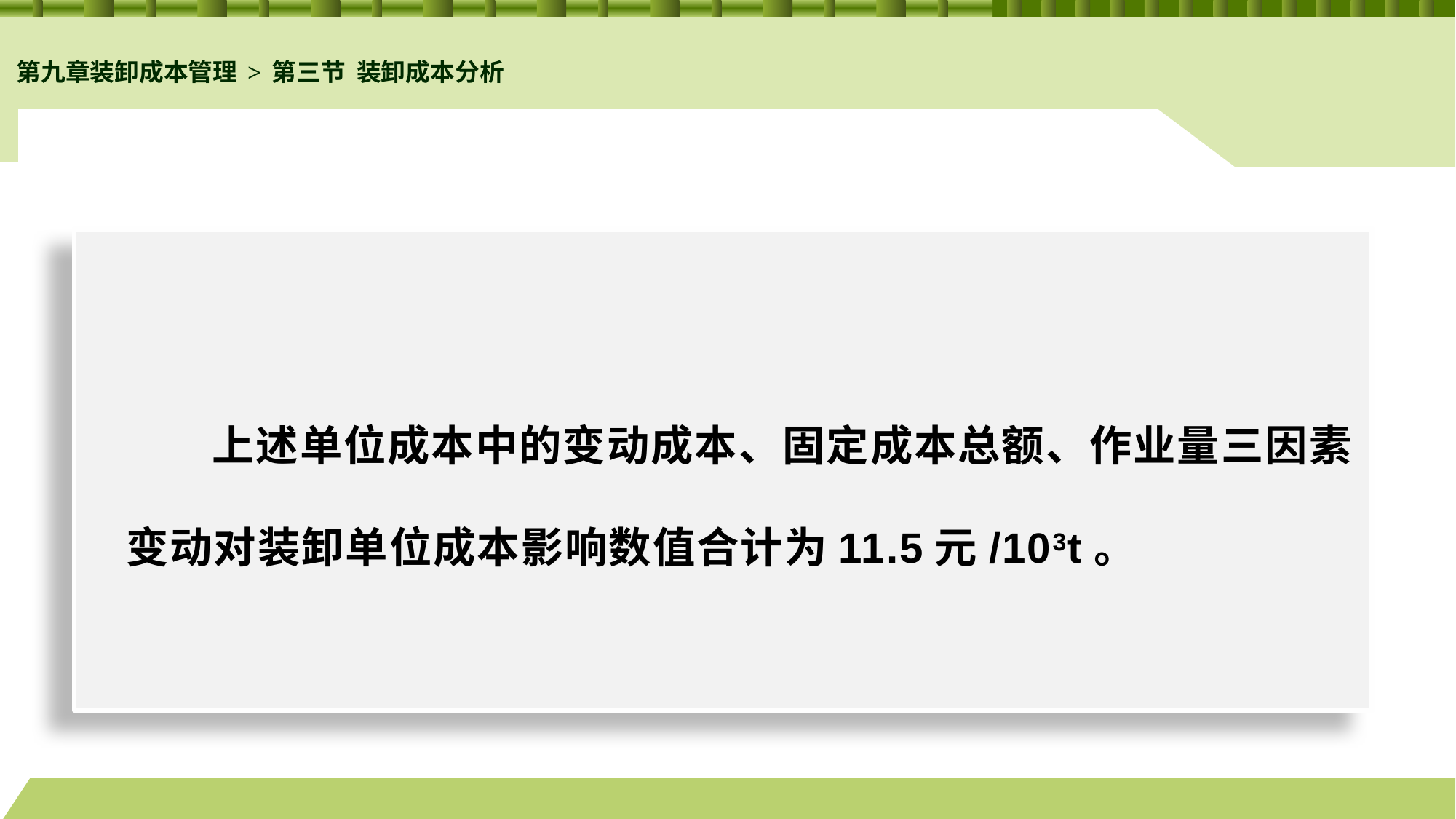

第九章装卸成本管理>第三节  装卸成本分析
#
上述单位成本中的变动成本、固定成本总额、作业量三因素变动对装卸单位成本影响数值合计为11.5元/103t。